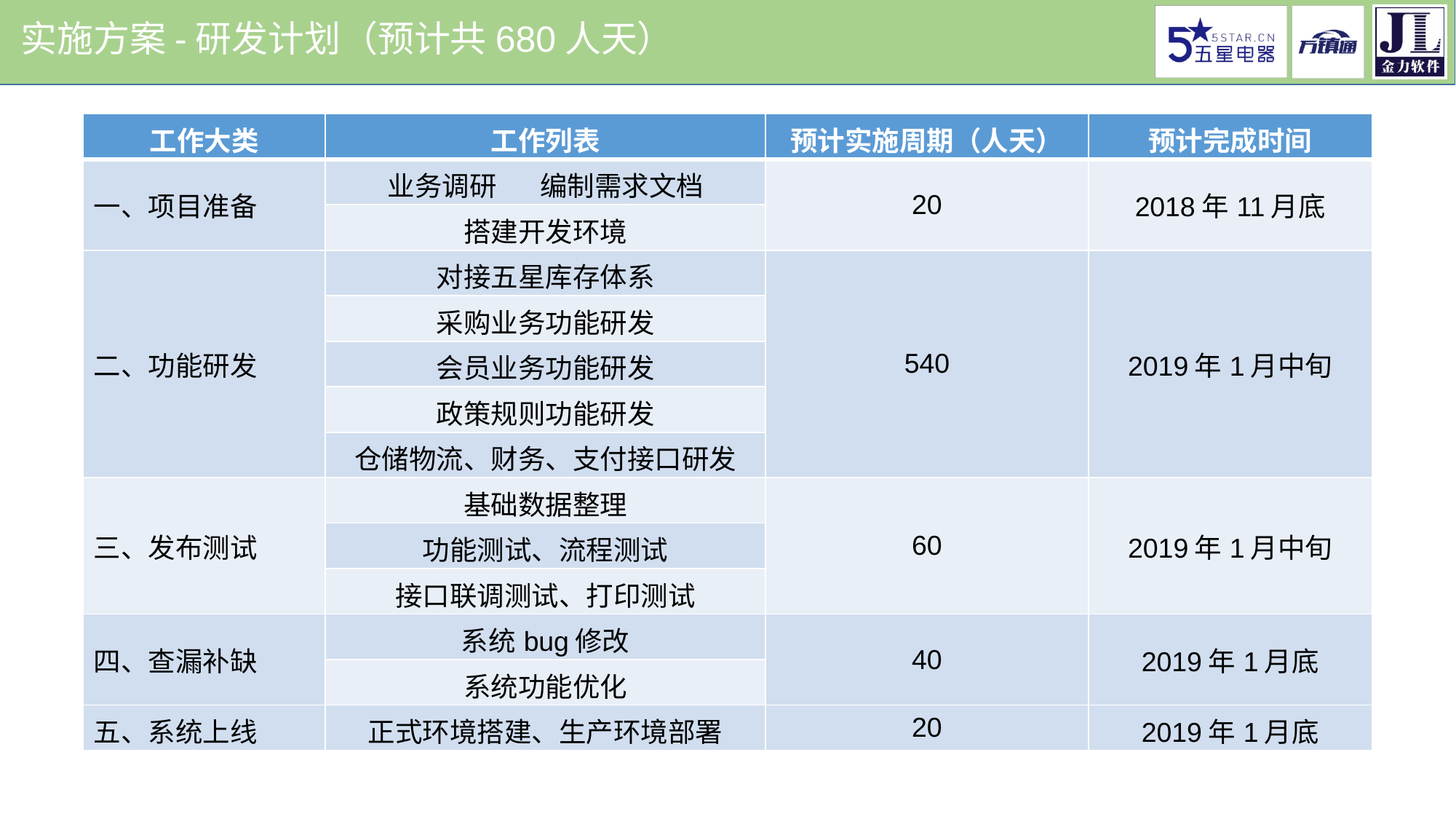

实施方案-研发计划（预计共680人天）
| 工作大类 | 工作列表 | 预计实施周期（人天） | 预计完成时间 |
| --- | --- | --- | --- |
| 一、项目准备 | 业务调研 编制需求文档 | 20 | 2018年11月底 |
|  | 搭建开发环境 |  |  |
| 二、功能研发 | 对接五星库存体系 | 540 | 2019年1月中旬 |
|  | 采购业务功能研发 |  |  |
|  | 会员业务功能研发 |  |  |
|  | 政策规则功能研发 |  |  |
|  | 仓储物流、财务、支付接口研发 |  |  |
| 三、发布测试 | 基础数据整理 | 60 | 2019年1月中旬 |
|  | 功能测试、流程测试 |  |  |
|  | 接口联调测试、打印测试 |  |  |
| 四、查漏补缺 | 系统bug修改 | 40 | 2019年1月底 |
|  | 系统功能优化 |  |  |
| 五、系统上线 | 正式环境搭建、生产环境部署 | 20 | 2019年1月底 |